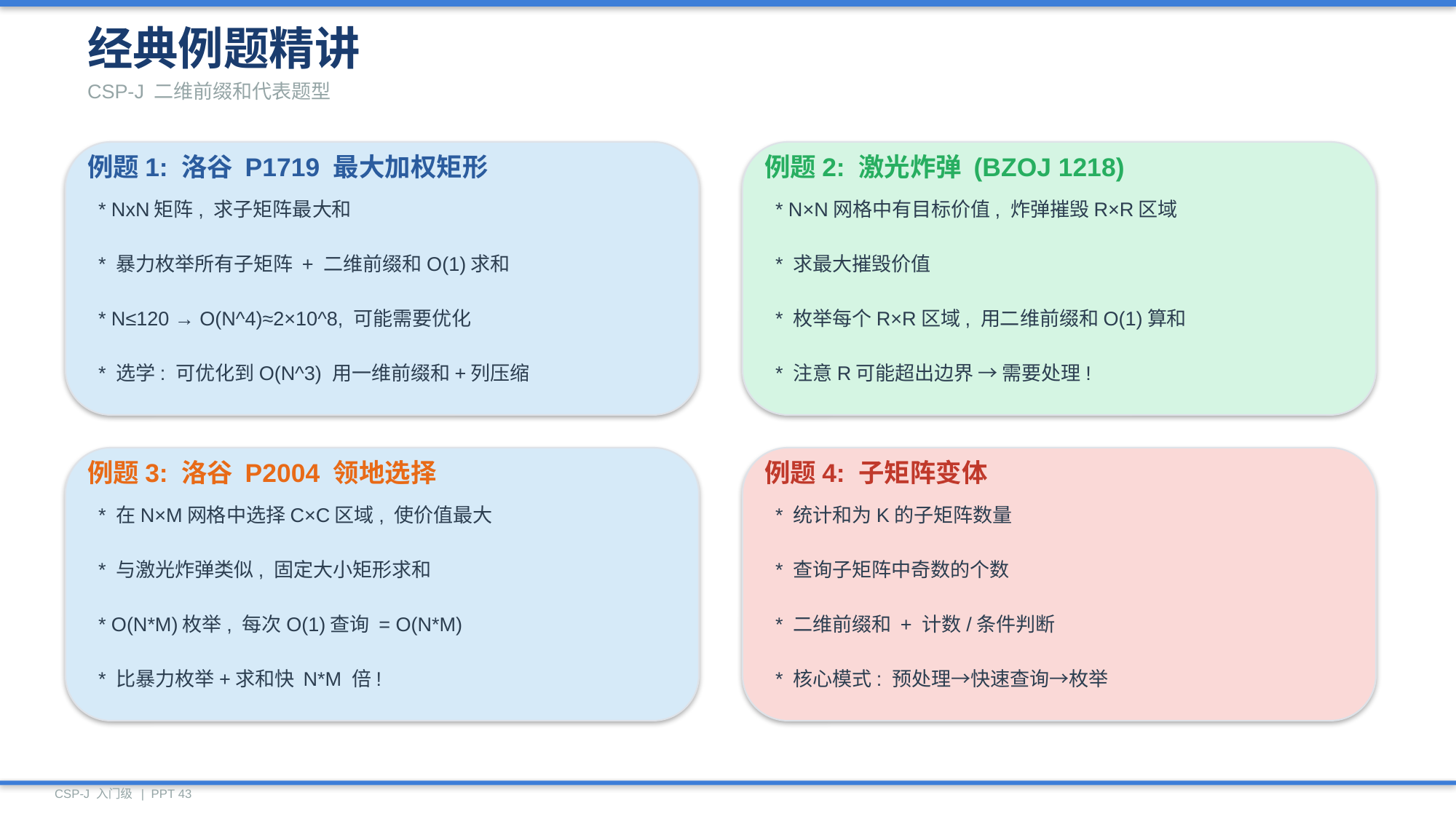

经典例题精讲
CSP-J 二维前缀和代表题型

例题1: 洛谷 P1719 最大加权矩形
例题2: 激光炸弹 (BZOJ 1218)
* NxN矩阵, 求子矩阵最大和
* N×N网格中有目标价值, 炸弹摧毁R×R区域
* 暴力枚举所有子矩阵 + 二维前缀和O(1)求和
* 求最大摧毁价值
* N≤120 → O(N^4)≈2×10^8, 可能需要优化
* 枚举每个R×R区域, 用二维前缀和O(1)算和
* 选学: 可优化到O(N^3) 用一维前缀和+列压缩
* 注意R可能超出边界 → 需要处理!

例题3: 洛谷 P2004 领地选择
例题4: 子矩阵变体
* 在N×M网格中选择C×C区域, 使价值最大
* 统计和为K的子矩阵数量
* 与激光炸弹类似, 固定大小矩形求和
* 查询子矩阵中奇数的个数
* O(N*M)枚举, 每次O(1)查询 = O(N*M)
* 二维前缀和 + 计数/条件判断
* 比暴力枚举+求和快 N*M 倍!
* 核心模式: 预处理→快速查询→枚举

CSP-J 入门级  |  PPT 43